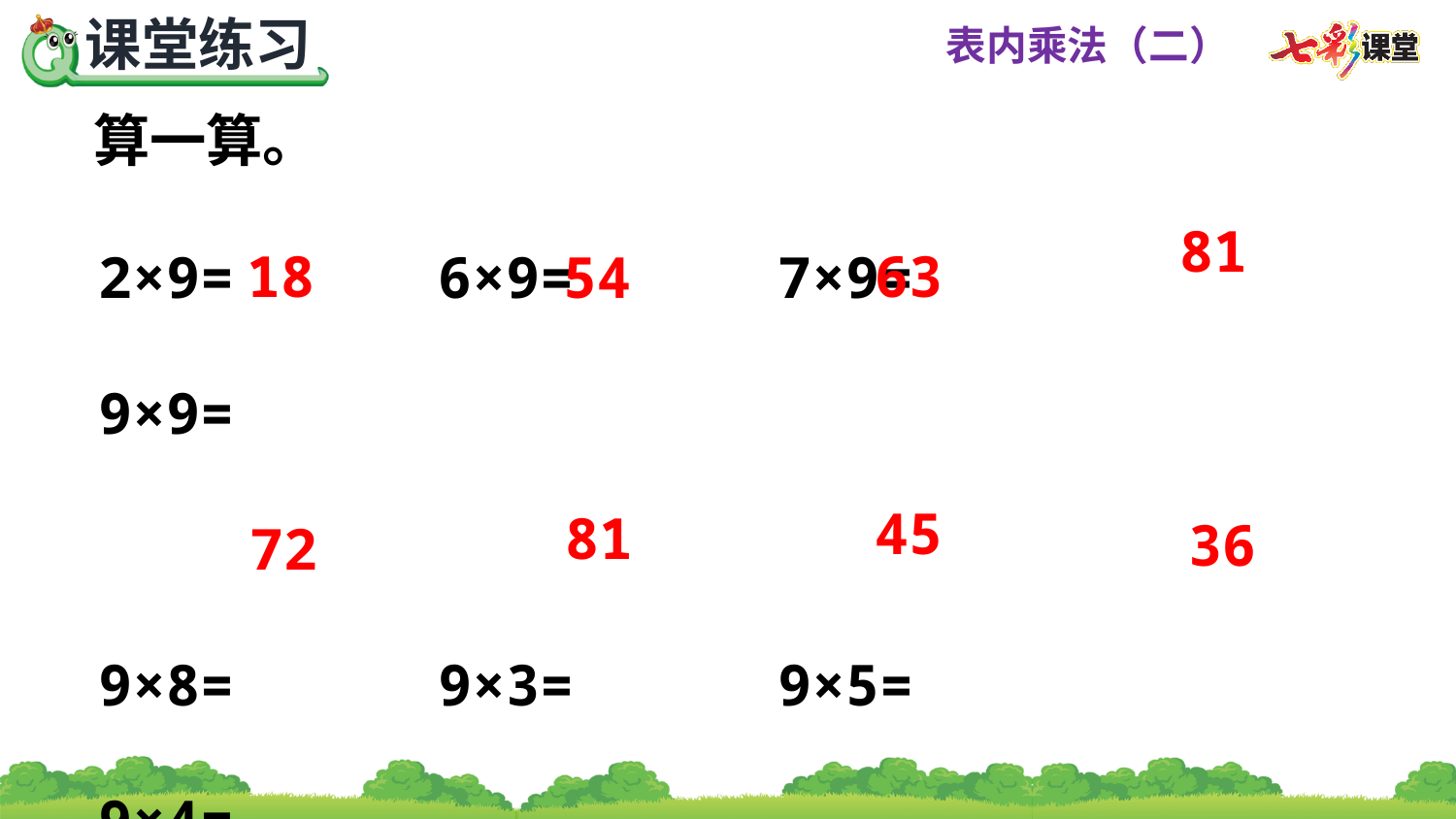

算一算。
63
18
2×9=      6×9=      7×9=     9×9=

9×8=      9×3=      9×5=      9×4=
54
81
36
72
45
81